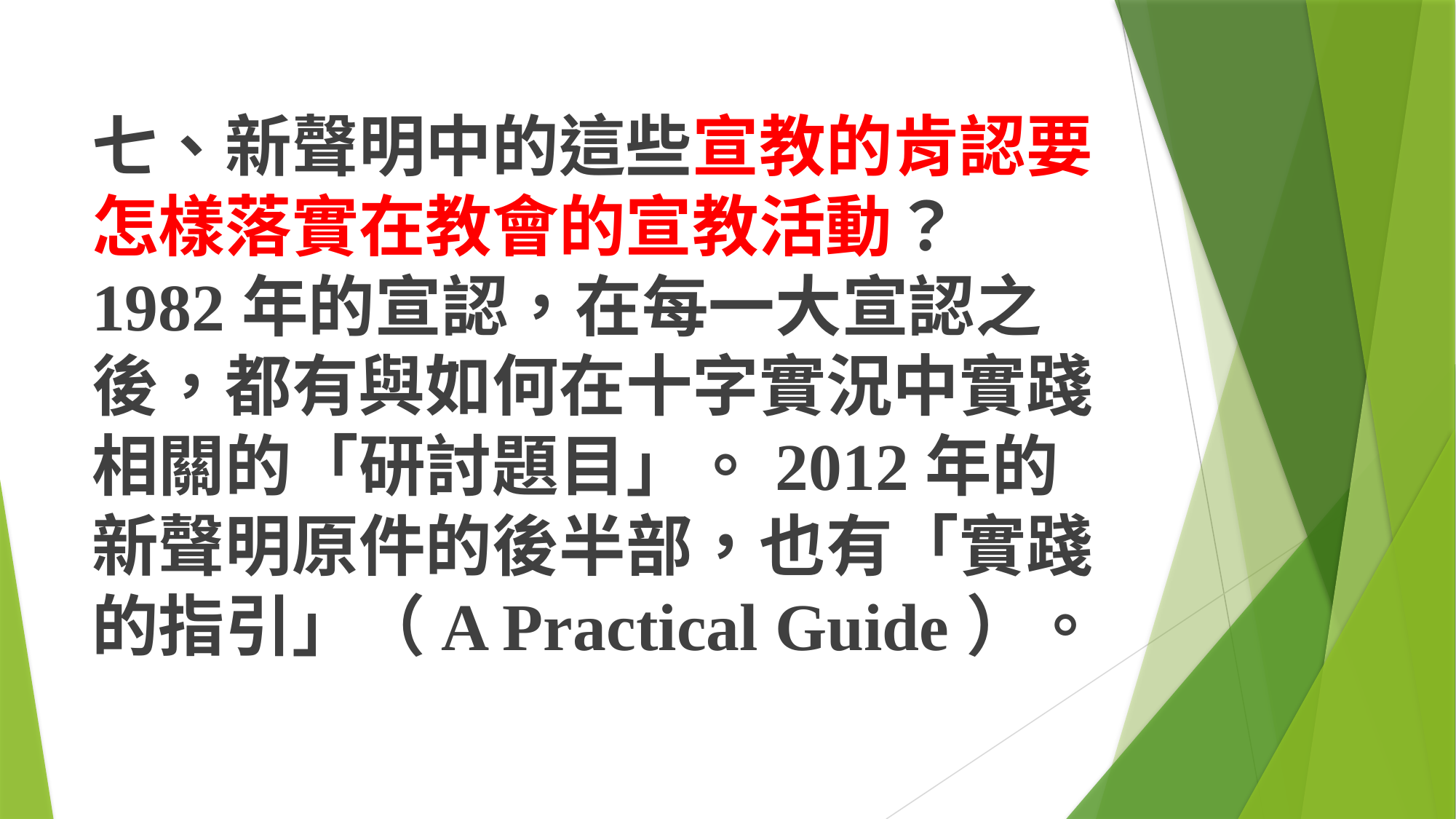

#
七、新聲明中的這些宣教的肯認要怎樣落實在教會的宣教活動？1982年的宣認，在每一大宣認之後，都有與如何在十字實況中實踐相關的「研討題目」。2012年的新聲明原件的後半部，也有「實踐的指引」（A Practical Guide）。